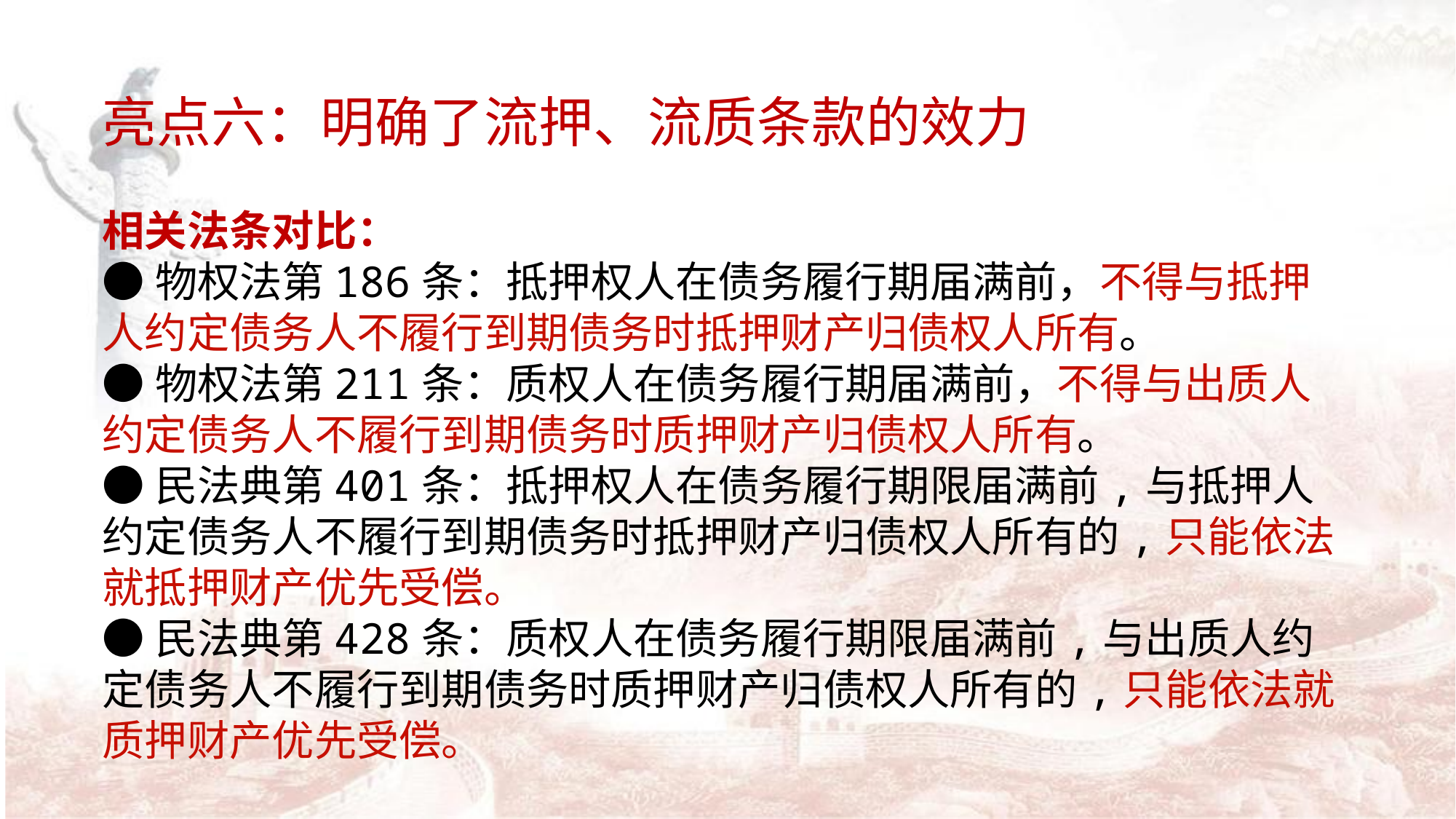

亮点六：明确了流押、流质条款的效力

相关法条对比：
●物权法第186条：抵押权人在债务履行期届满前，不得与抵押人约定债务人不履行到期债务时抵押财产归债权人所有。
●物权法第211条：质权人在债务履行期届满前，不得与出质人约定债务人不履行到期债务时质押财产归债权人所有。
●民法典第401条：抵押权人在债务履行期限届满前,与抵押人约定债务人不履行到期债务时抵押财产归债权人所有的,只能依法就抵押财产优先受偿。
●民法典第428条：质权人在债务履行期限届满前,与出质人约定债务人不履行到期债务时质押财产归债权人所有的,只能依法就质押财产优先受偿。